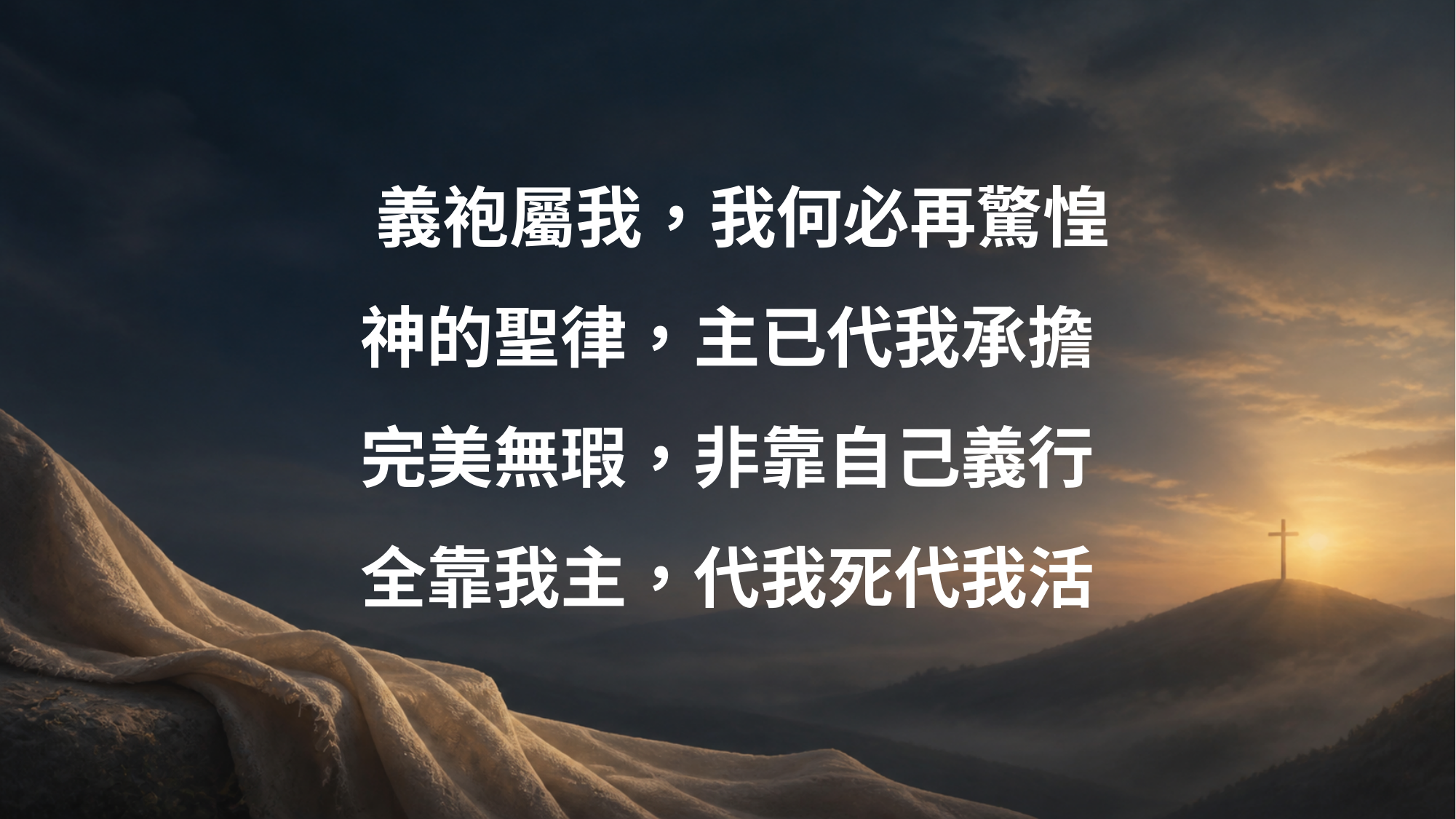

義袍屬我，我何必再驚惶
神的聖律，主已代我承擔
完美無瑕，非靠自己義行
全靠我主，代我死代我活